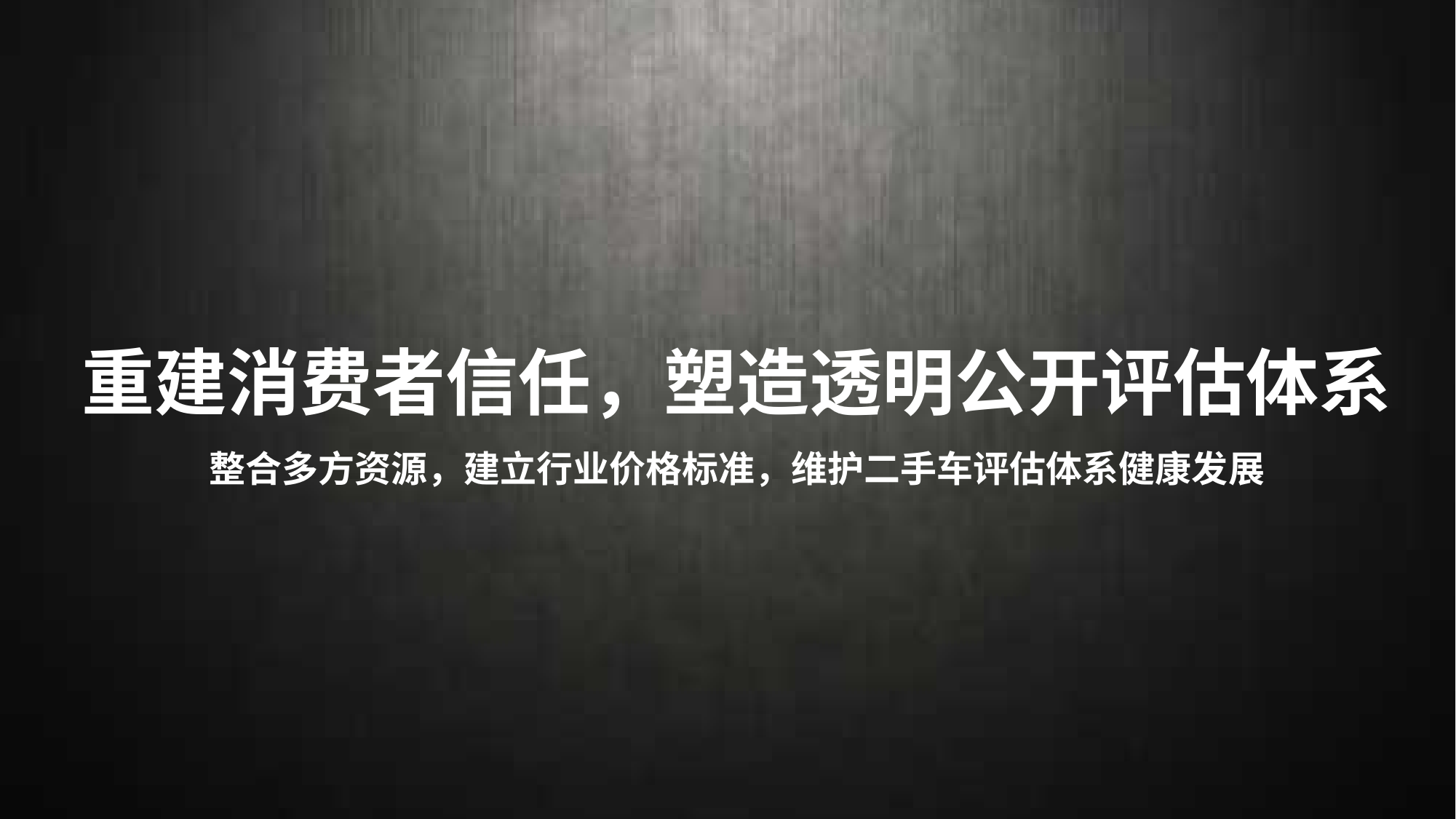

重建消费者信任，塑造透明公开评估体系
整合多方资源，建立行业价格标准，维护二手车评估体系健康发展